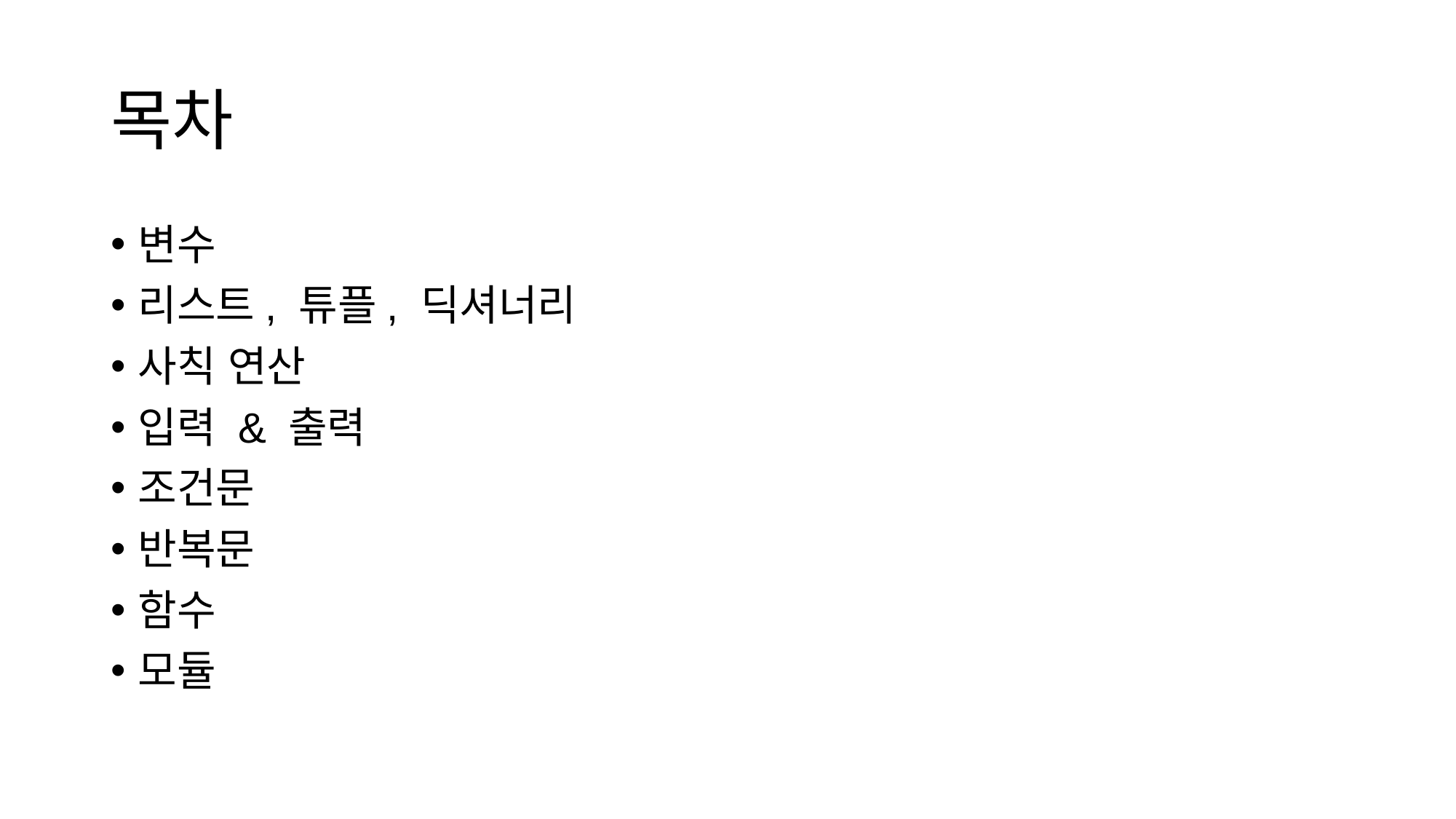

# 목차
변수
리스트, 튜플, 딕셔너리
사칙 연산
입력 & 출력
조건문
반복문
함수
모듈